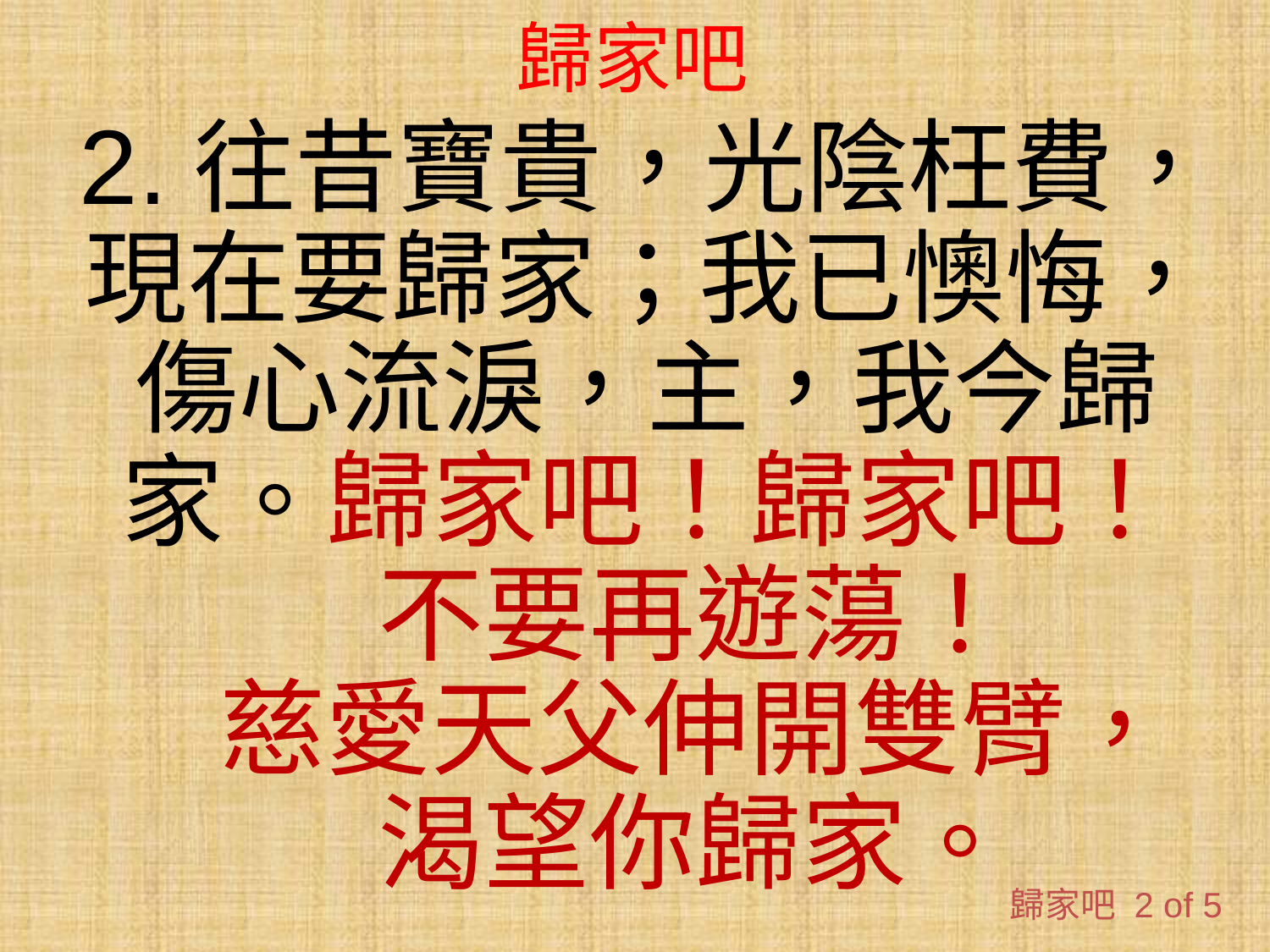

# 歸家吧
2.往昔寶貴，光陰枉費，現在要歸家；我已懊悔，傷心流淚，主，我今歸家。歸家吧！歸家吧！
   不要再遊蕩！
   慈愛天父伸開雙臂，
   渴望你歸家。
歸家吧 2 of 5